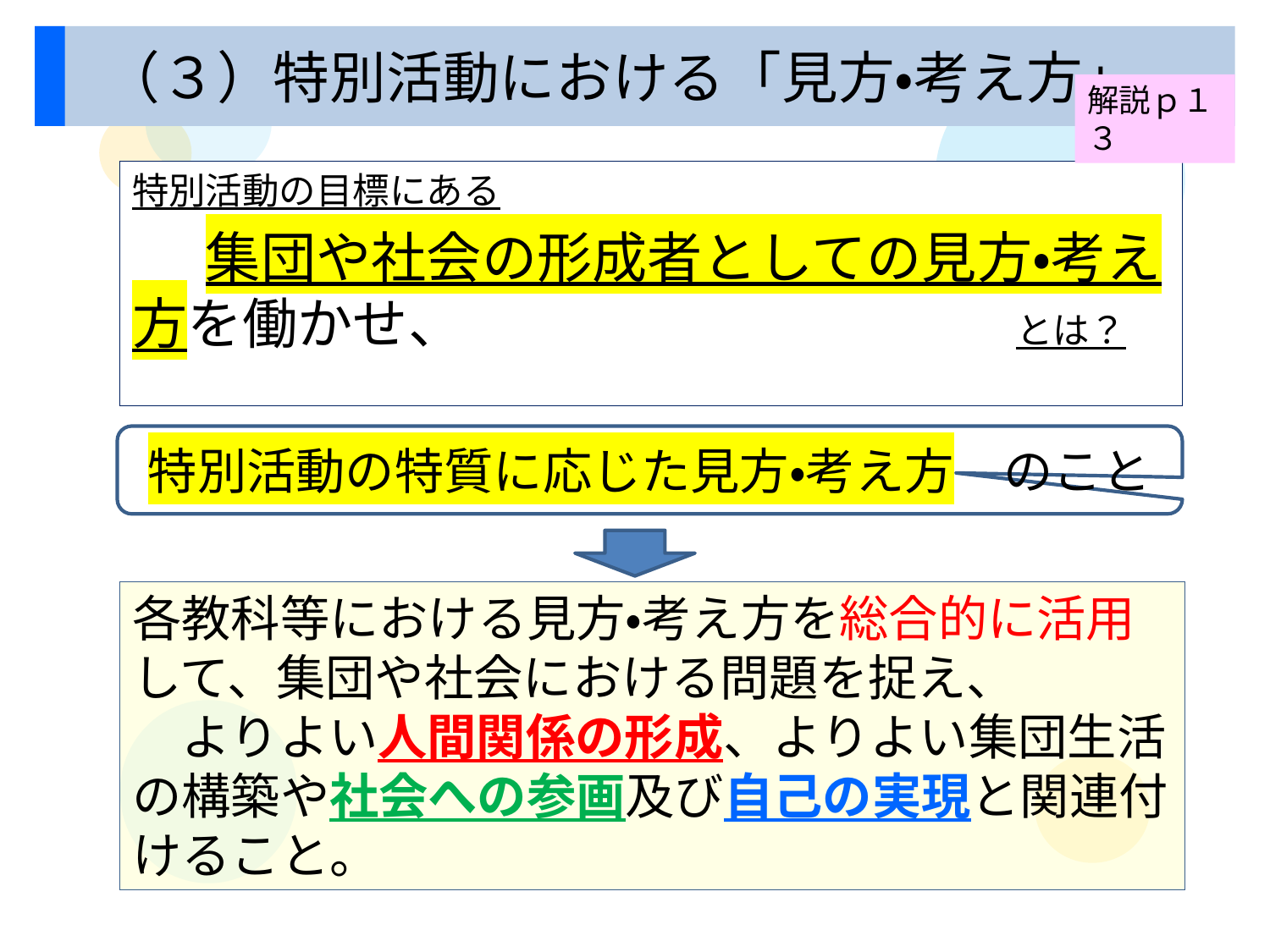

（３）特別活動における「見方・考え方」

特別活動の目標にある
　　集団や社会の形成者としての見方・考え方を働かせ、　　　　　　　　　　とは？
特別活動の特質に応じた見方・考え方　のこと

各教科等における見方・考え方を総合的に活用して、集団や社会における問題を捉え、
　よりよい人間関係の形成、よりよい集団生活の構築や社会への参画及び自己の実現と関連付けること。
解説ｐ１３